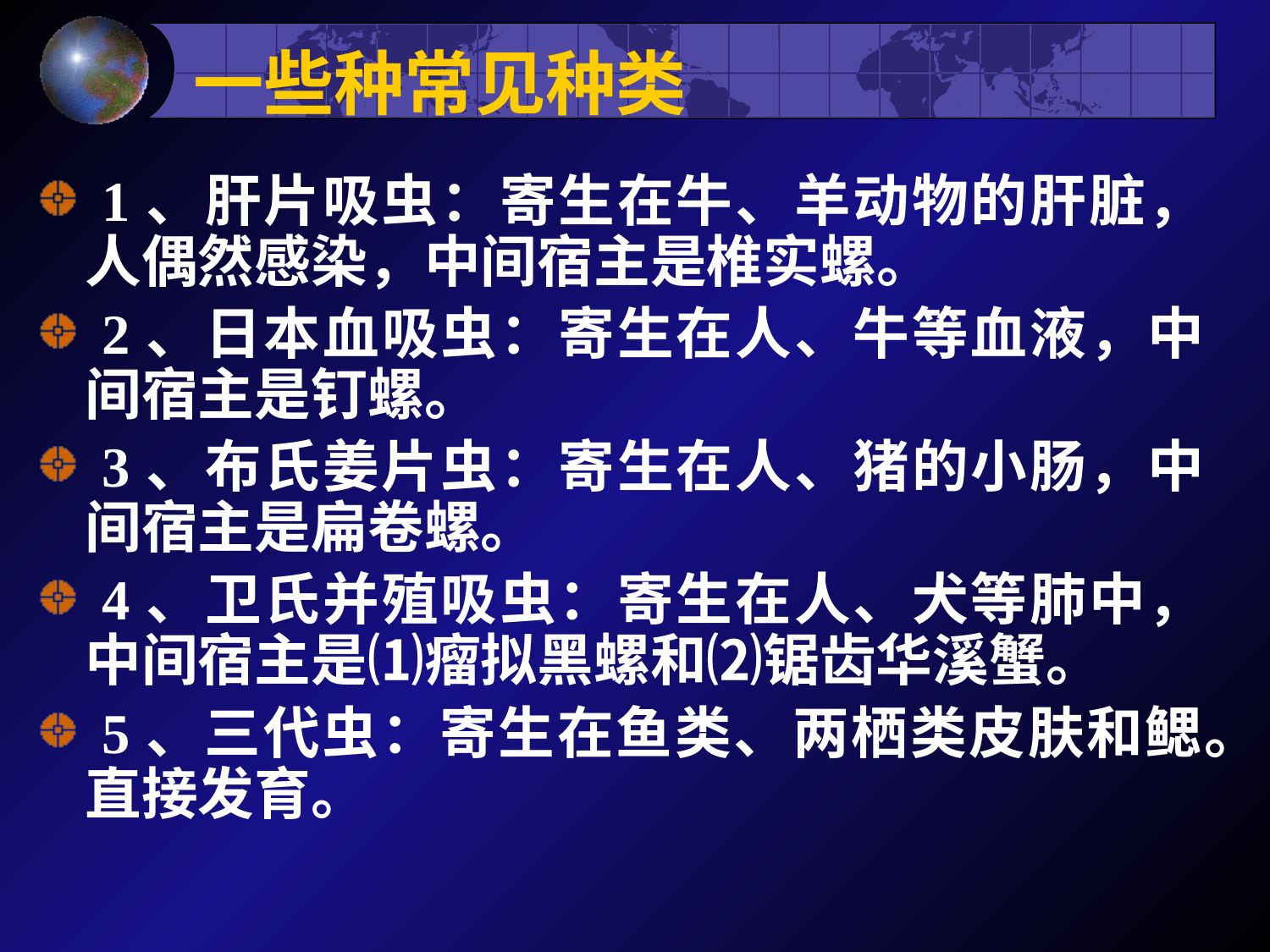

# 一些种常见种类
 1、肝片吸虫：寄生在牛、羊动物的肝脏，人偶然感染，中间宿主是椎实螺。
 2、日本血吸虫：寄生在人、牛等血液，中间宿主是钉螺。
 3、布氏姜片虫：寄生在人、猪的小肠，中间宿主是扁卷螺。
 4、卫氏并殖吸虫：寄生在人、犬等肺中，中间宿主是⑴瘤拟黑螺和⑵锯齿华溪蟹。
 5、三代虫：寄生在鱼类、两栖类皮肤和鳃。直接发育。

25